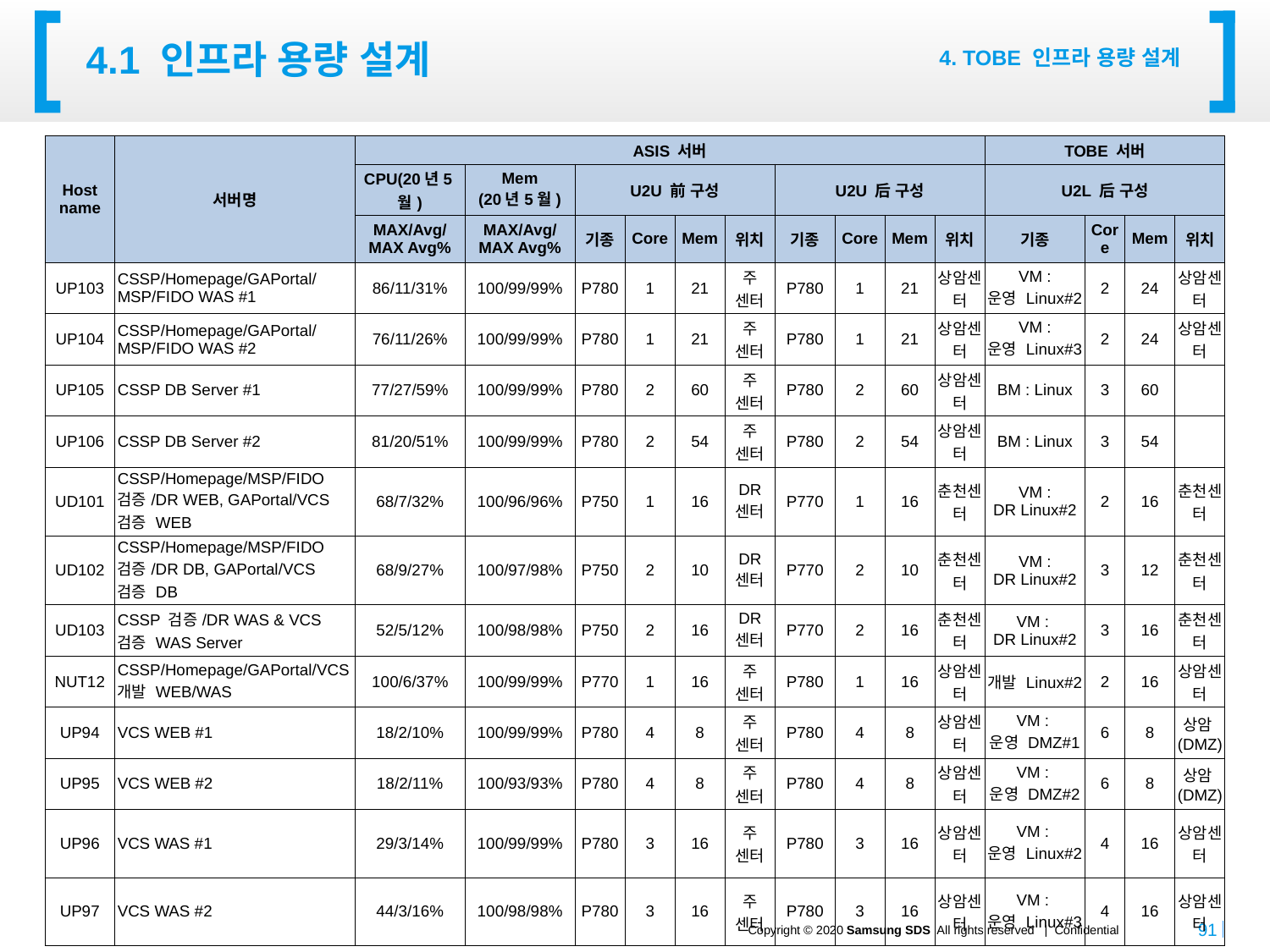

# 4.1 인프라 용량 설계
4. TOBE 인프라 용량 설계
| Host name | 서버명 | ASIS 서버 |  |  |  |  |  |  |  |  |  | TOBE 서버 |  |  |  |
| --- | --- | --- | --- | --- | --- | --- | --- | --- | --- | --- | --- | --- | --- | --- | --- |
|  |  | CPU(20년5월) | Mem (20년5월) | U2U 前 구성 |  |  |  | U2U 后 구성 |  |  |  | U2L 后 구성 |  |  |  |
|  |  | MAX/Avg/ MAX Avg% | MAX/Avg/ MAX Avg% | 기종 | Core | Mem | 위치 | 기종 | Core | Mem | 위치 | 기종 | Core | Mem | 위치 |
| UP103 | CSSP/Homepage/GAPortal/MSP/FIDO WAS #1 | 86/11/31% | 100/99/99% | P780 | 1 | 21 | 주 센터 | P780 | 1 | 21 | 상암센터 | VM : 운영 Linux#2 | 2 | 24 | 상암센터 |
| UP104 | CSSP/Homepage/GAPortal/MSP/FIDO WAS #2 | 76/11/26% | 100/99/99% | P780 | 1 | 21 | 주 센터 | P780 | 1 | 21 | 상암센터 | VM : 운영 Linux#3 | 2 | 24 | 상암센터 |
| UP105 | CSSP DB Server #1 | 77/27/59% | 100/99/99% | P780 | 2 | 60 | 주 센터 | P780 | 2 | 60 | 상암센터 | BM : Linux | 3 | 60 |  |
| UP106 | CSSP DB Server #2 | 81/20/51% | 100/99/99% | P780 | 2 | 54 | 주 센터 | P780 | 2 | 54 | 상암센터 | BM : Linux | 3 | 54 |  |
| UD101 | CSSP/Homepage/MSP/FIDO 검증/DR WEB, GAPortal/VCS 검증 WEB | 68/7/32% | 100/96/96% | P750 | 1 | 16 | DR 센터 | P770 | 1 | 16 | 춘천센터 | VM : DR Linux#2 | 2 | 16 | 춘천센터 |
| UD102 | CSSP/Homepage/MSP/FIDO 검증/DR DB, GAPortal/VCS 검증 DB | 68/9/27% | 100/97/98% | P750 | 2 | 10 | DR 센터 | P770 | 2 | 10 | 춘천센터 | VM : DR Linux#2 | 3 | 12 | 춘천센터 |
| UD103 | CSSP 검증/DR WAS & VCS 검증 WAS Server | 52/5/12% | 100/98/98% | P750 | 2 | 16 | DR 센터 | P770 | 2 | 16 | 춘천센터 | VM : DR Linux#2 | 3 | 16 | 춘천센터 |
| NUT12 | CSSP/Homepage/GAPortal/VCS 개발 WEB/WAS | 100/6/37% | 100/99/99% | P770 | 1 | 16 | 주 센터 | P780 | 1 | 16 | 상암센터 | 개발 Linux#2 | 2 | 16 | 상암센터 |
| UP94 | VCS WEB #1 | 18/2/10% | 100/99/99% | P780 | 4 | 8 | 주 센터 | P780 | 4 | 8 | 상암센터 | VM : 운영 DMZ#1 | 6 | 8 | 상암(DMZ) |
| UP95 | VCS WEB #2 | 18/2/11% | 100/93/93% | P780 | 4 | 8 | 주 센터 | P780 | 4 | 8 | 상암센터 | VM : 운영 DMZ#2 | 6 | 8 | 상암(DMZ) |
| UP96 | VCS WAS #1 | 29/3/14% | 100/99/99% | P780 | 3 | 16 | 주 센터 | P780 | 3 | 16 | 상암센터 | VM : 운영 Linux#2 | 4 | 16 | 상암센터 |
| UP97 | VCS WAS #2 | 44/3/16% | 100/98/98% | P780 | 3 | 16 | 주 센터 | P780 | 3 | 16 | 상암센터 | VM : 운영 Linux#3 | 4 | 16 | 상암센터 |